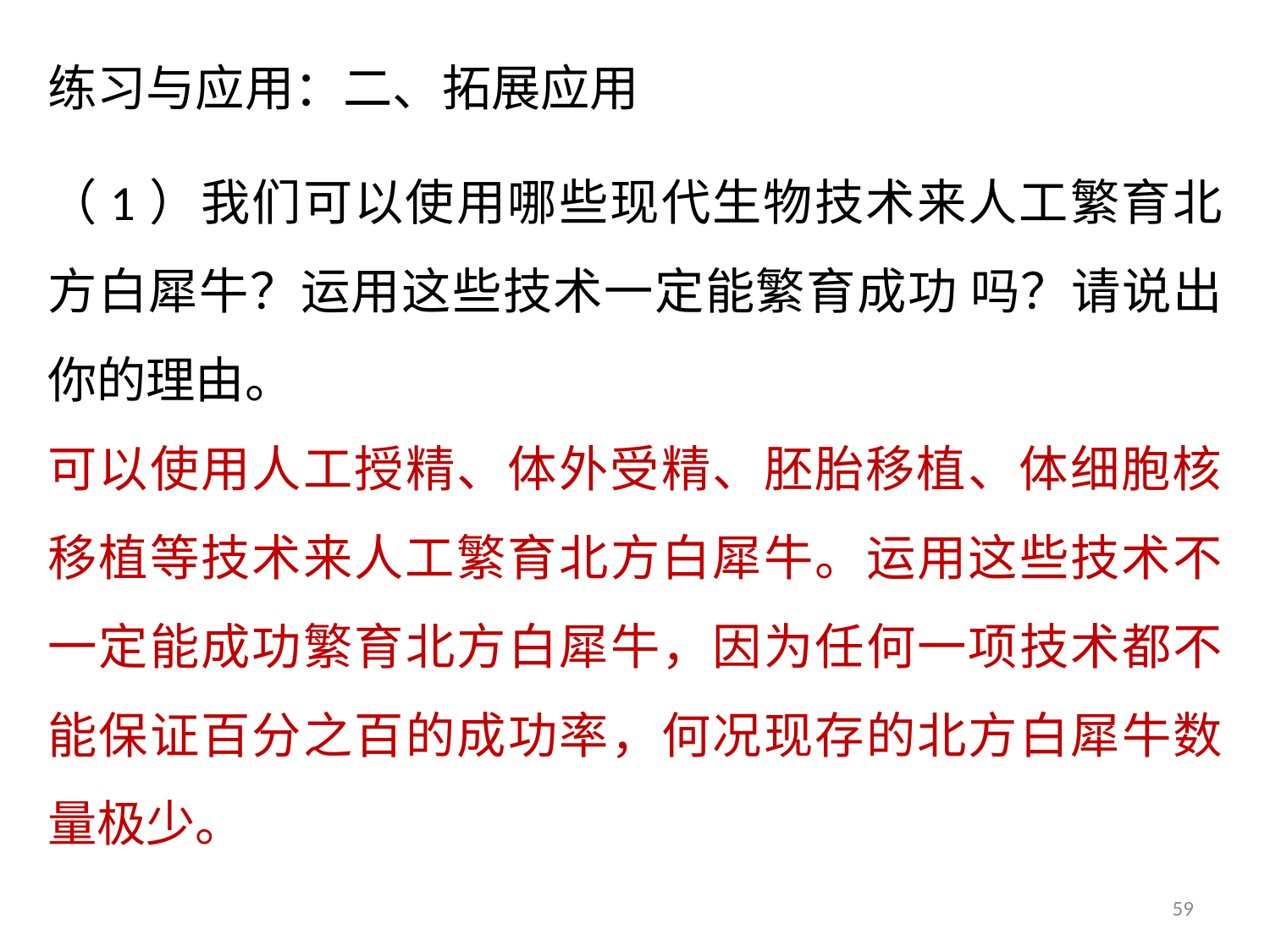

练习与应用：二、拓展应用
（1）我们可以使用哪些现代生物技术来人工繁育北方白犀牛？运用这些技术一定能繁育成功 吗？请说出你的理由。
可以使用人工授精、体外受精、胚胎移植、体细胞核移植等技术来人工繁育北方白犀牛。运用这些技术不一定能成功繁育北方白犀牛，因为任何一项技术都不能保证百分之百的成功率，何况现存的北方白犀牛数量极少。

59